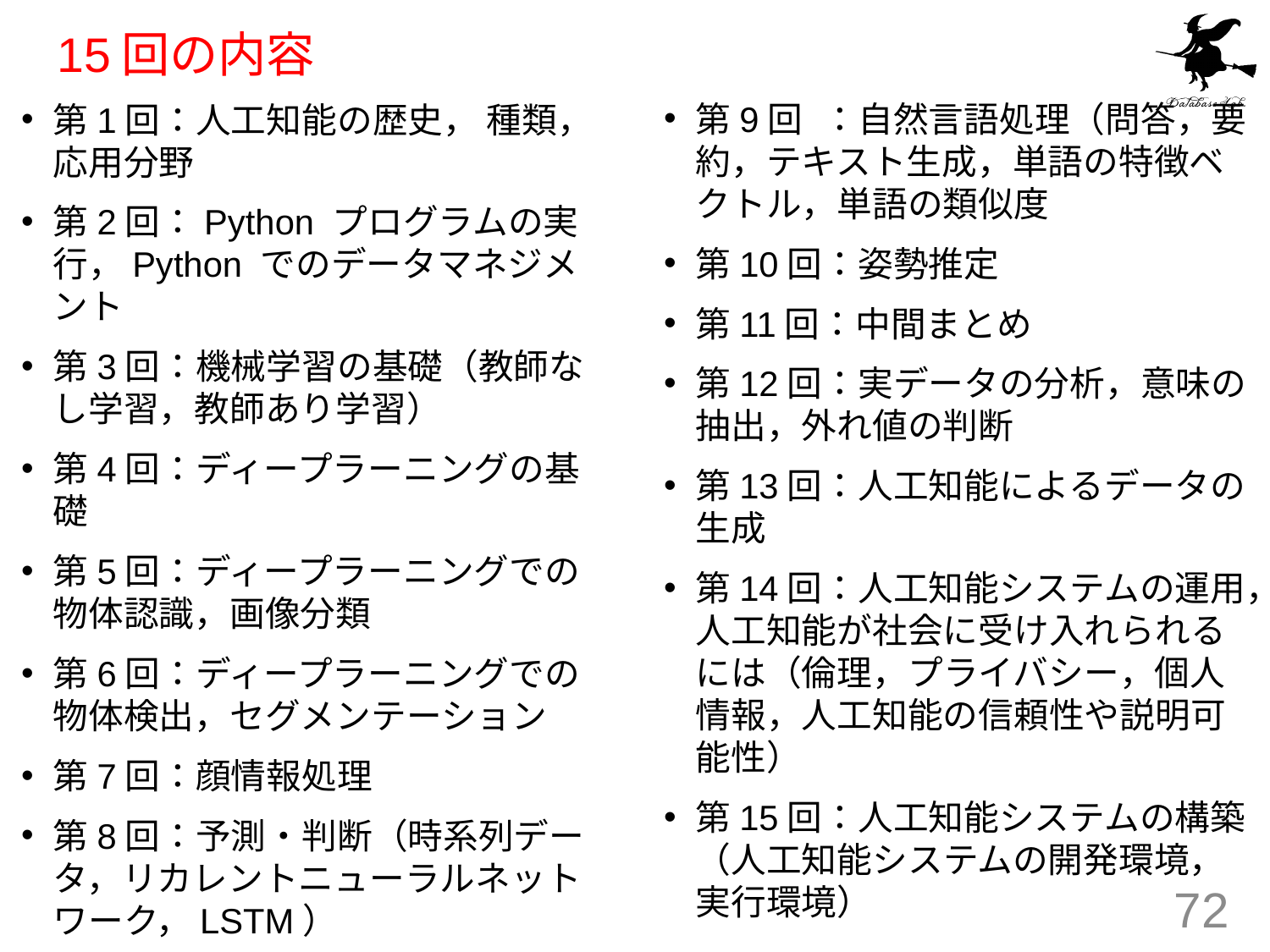

# 15回の内容
第9回	：自然言語処理（問答，要約，テキスト生成，単語の特徴ベクトル，単語の類似度
第10回：姿勢推定
第11回：中間まとめ
第12回：実データの分析，意味の抽出，外れ値の判断
第13回：人工知能によるデータの生成
第14回：人工知能システムの運用，人工知能が社会に受け入れられるには（倫理，プライバシー，個人情報，人工知能の信頼性や説明可能性）
第15回：人工知能システムの構築（人工知能システムの開発環境，実行環境）
第1回：人工知能の歴史， 種類，応用分野
第2回：Python プログラムの実行，Python でのデータマネジメント
第3回：機械学習の基礎（教師なし学習，教師あり学習）
第4回：ディープラーニングの基礎
第5回：ディープラーニングでの物体認識，画像分類
第6回：ディープラーニングでの物体検出，セグメンテーション
第7回：顔情報処理
第8回：予測・判断（時系列データ，リカレントニューラルネットワーク，LSTM）
72